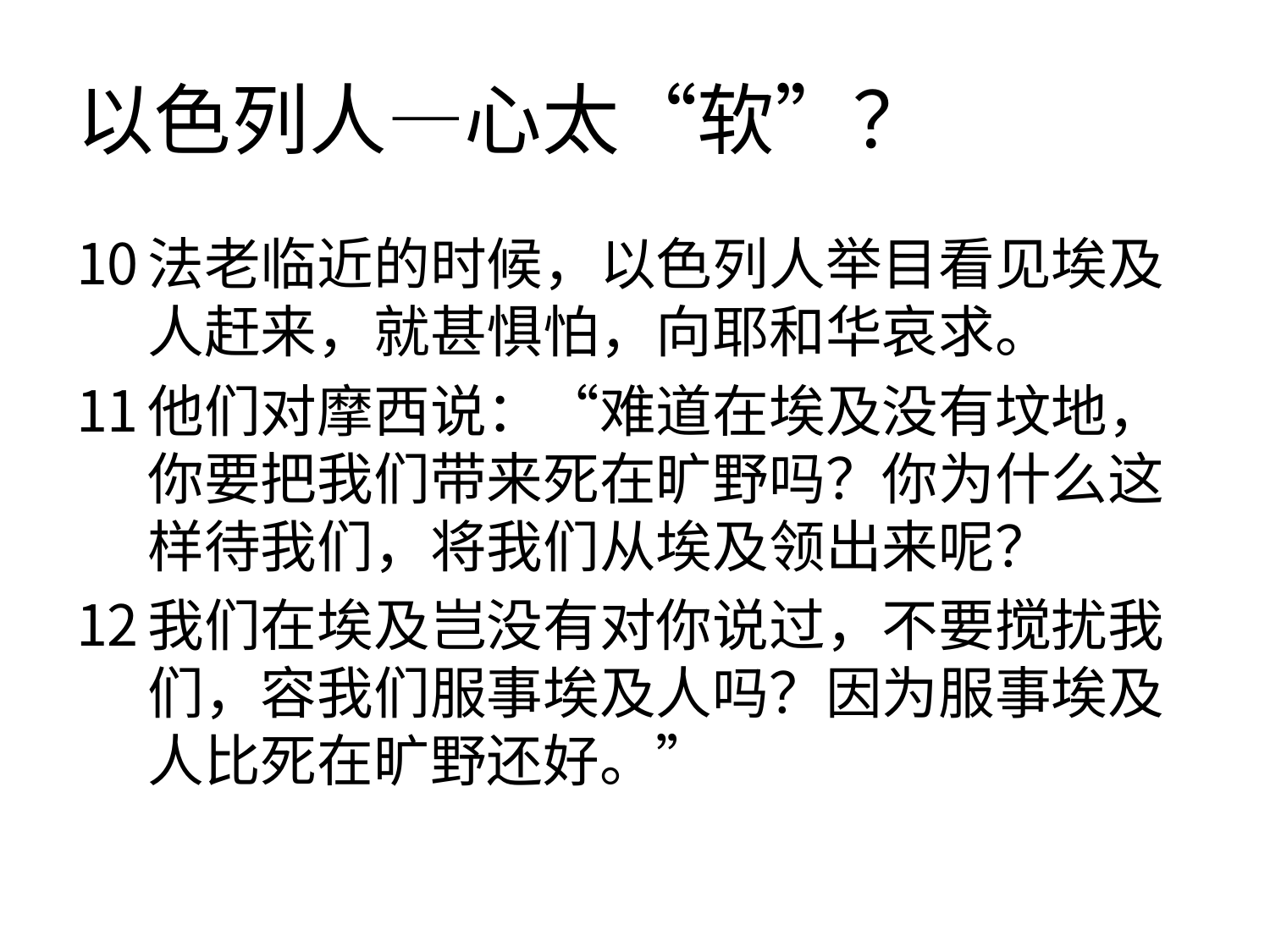

# 以色列人—心太“软”？
法老临近的时候，以色列人举目看见埃及人赶来，就甚惧怕，向耶和华哀求。
他们对摩西说：“难道在埃及没有坟地，你要把我们带来死在旷野吗？你为什么这样待我们，将我们从埃及领出来呢？
我们在埃及岂没有对你说过，不要搅扰我们，容我们服事埃及人吗？因为服事埃及人比死在旷野还好。”